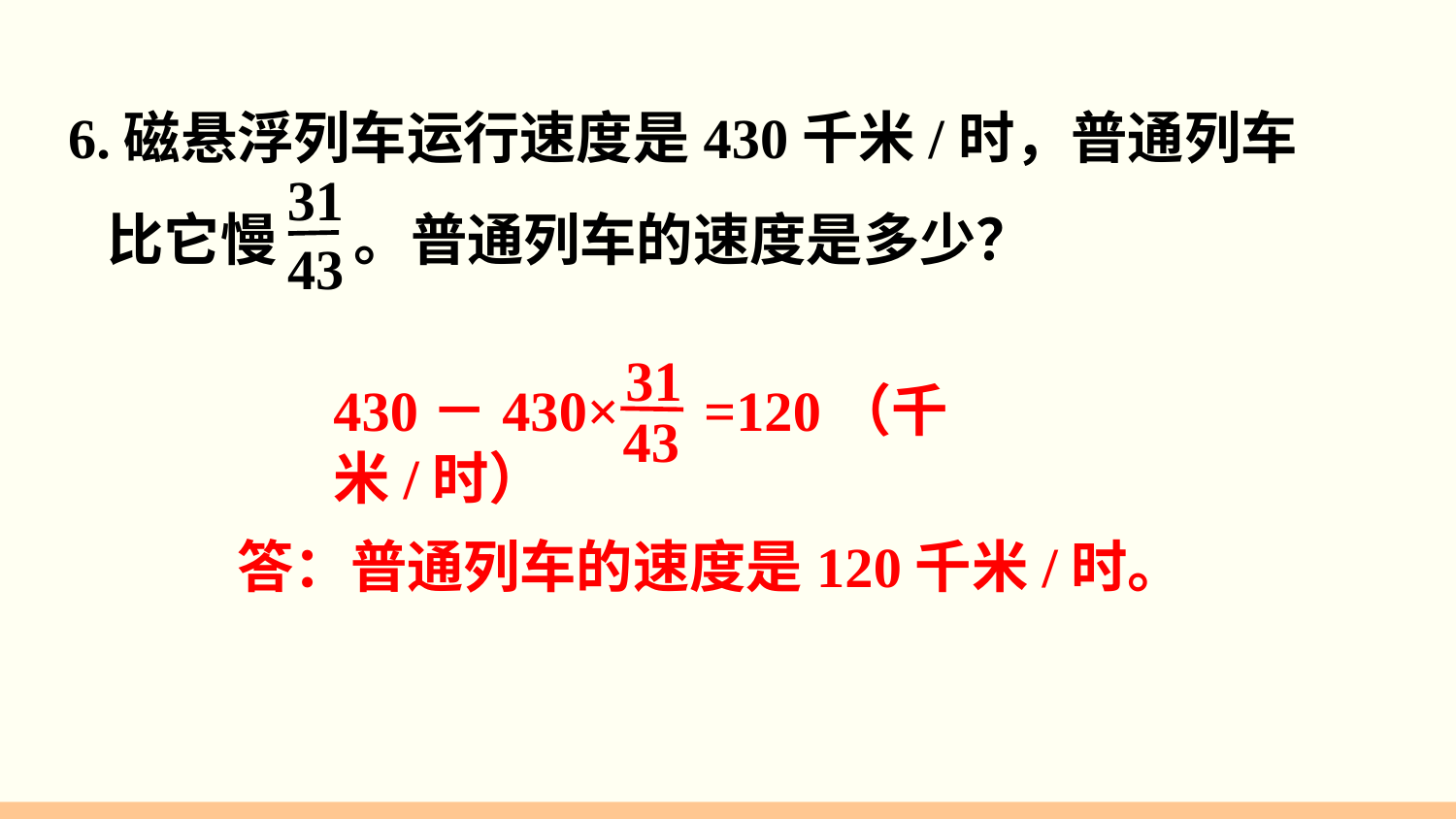

6.磁悬浮列车运行速度是430千米/时，普通列车
  比它慢      。普通列车的速度是多少？
31
43
31
43
430－430×      =120（千米/时）
答：普通列车的速度是120千米/时。